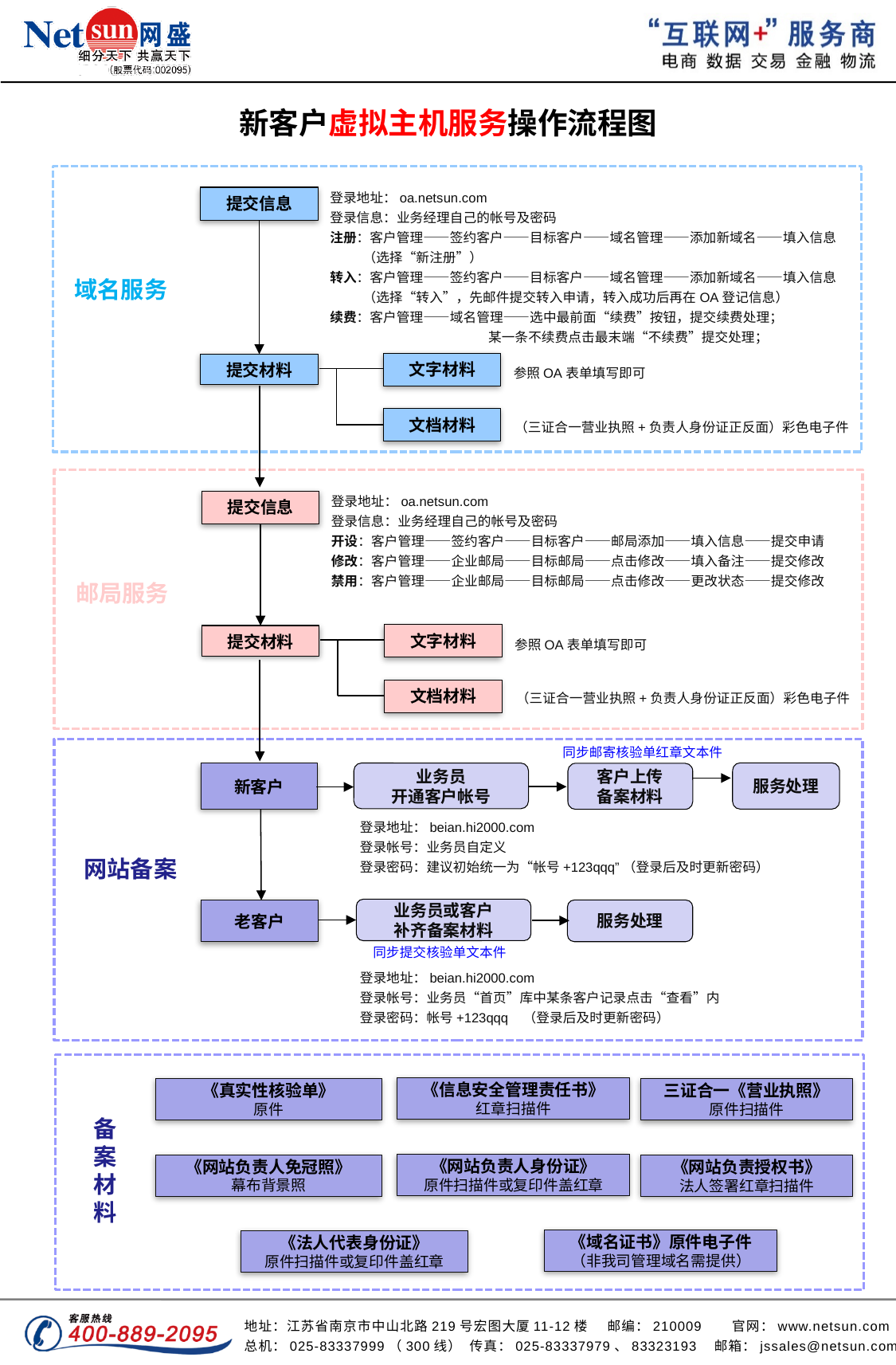

新客户虚拟主机服务操作流程图

登录地址：oa.netsun.com
登录信息：业务经理自己的帐号及密码
注册：客户管理——签约客户——目标客户——域名管理——添加新域名——填入信息
          （选择“新注册”）
转入：客户管理——签约客户——目标客户——域名管理——添加新域名——填入信息
          （选择“转入”，先邮件提交转入申请，转入成功后再在OA登记信息）
续费：客户管理——域名管理——选中最前面“续费”按钮，提交续费处理；
                                                    某一条不续费点击最末端“不续费”提交处理；
提交信息
域名服务
文字材料
提交材料
参照OA表单填写即可
文档材料
（三证合一营业执照+负责人身份证正反面）彩色电子件

登录地址：oa.netsun.com
登录信息：业务经理自己的帐号及密码
开设：客户管理——签约客户——目标客户——邮局添加——填入信息——提交申请
修改：客户管理——企业邮局——目标邮局——点击修改——填入备注——提交修改
禁用：客户管理——企业邮局——目标邮局——点击修改——更改状态——提交修改
提交信息
邮局服务
文字材料
提交材料
参照OA表单填写即可
文档材料
（三证合一营业执照+负责人身份证正反面）彩色电子件
同步邮寄核验单红章文本件

服务处理
业务员
开通客户帐号
新客户
客户上传
备案材料
登录地址：beian.hi2000.com
登录帐号：业务员自定义
登录密码：建议初始统一为“帐号+123qqq”（登录后及时更新密码）
网站备案
业务员或客户
补齐备案材料
服务处理
老客户
同步提交核验单文本件
登录地址：beian.hi2000.com
登录帐号：业务员“首页”库中某条客户记录点击“查看”内
登录密码：帐号+123qqq   （登录后及时更新密码）

《信息安全管理责任书》
红章扫描件
《真实性核验单》
原件
三证合一《营业执照》
原件扫描件
备
案
材
料
《网站负责人身份证》
原件扫描件或复印件盖红章
《网站负责人免冠照》
幕布背景照
《网站负责授权书》
法人签署红章扫描件
《域名证书》原件电子件（非我司管理域名需提供）
《法人代表身份证》
原件扫描件或复印件盖红章